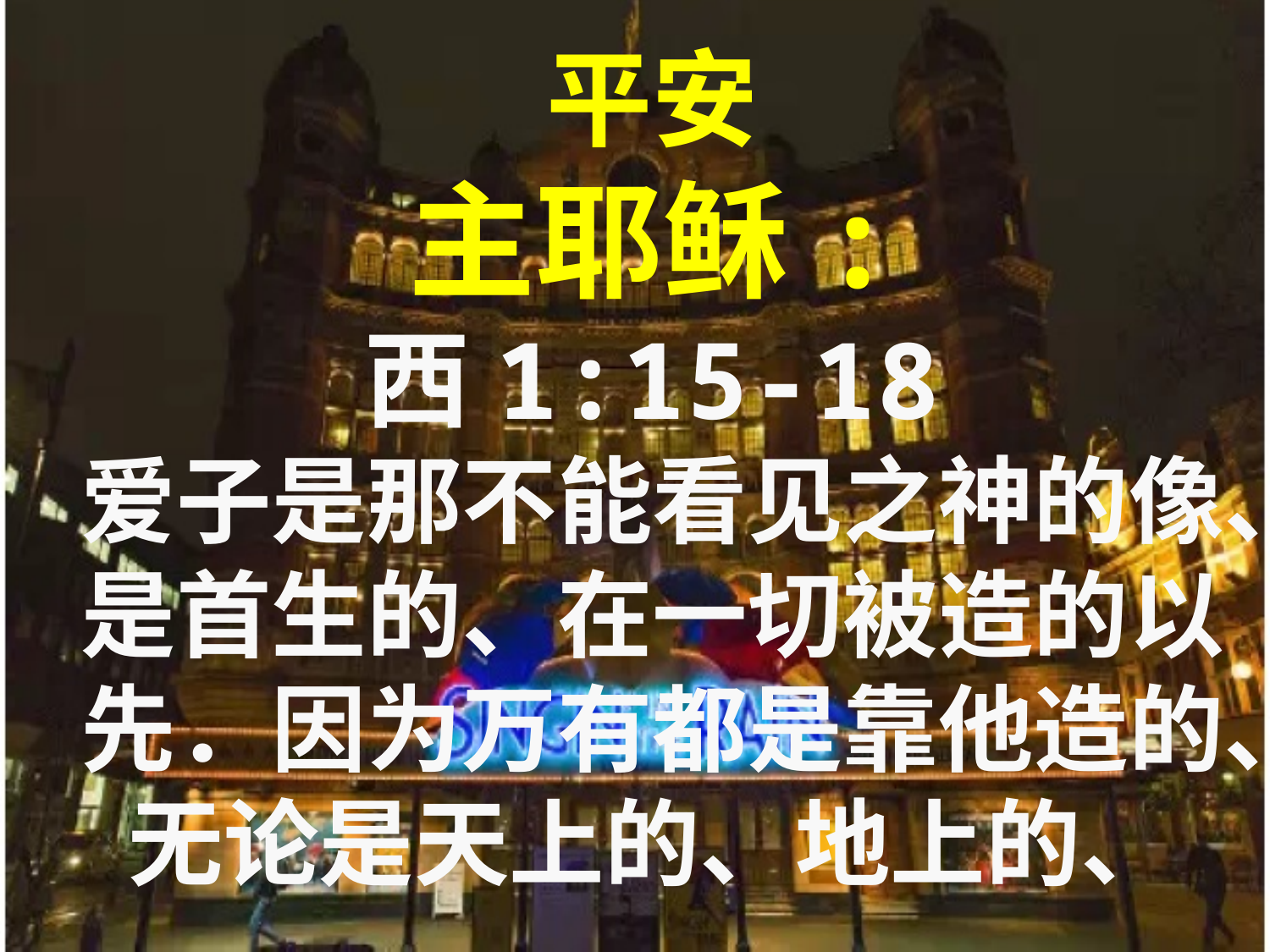

平安

主耶稣:
西1:15-18
爱子是那不能看见之神的像、是首生的、在一切被造的以先．因为万有都是靠他造的、无论是天上的、地上的、